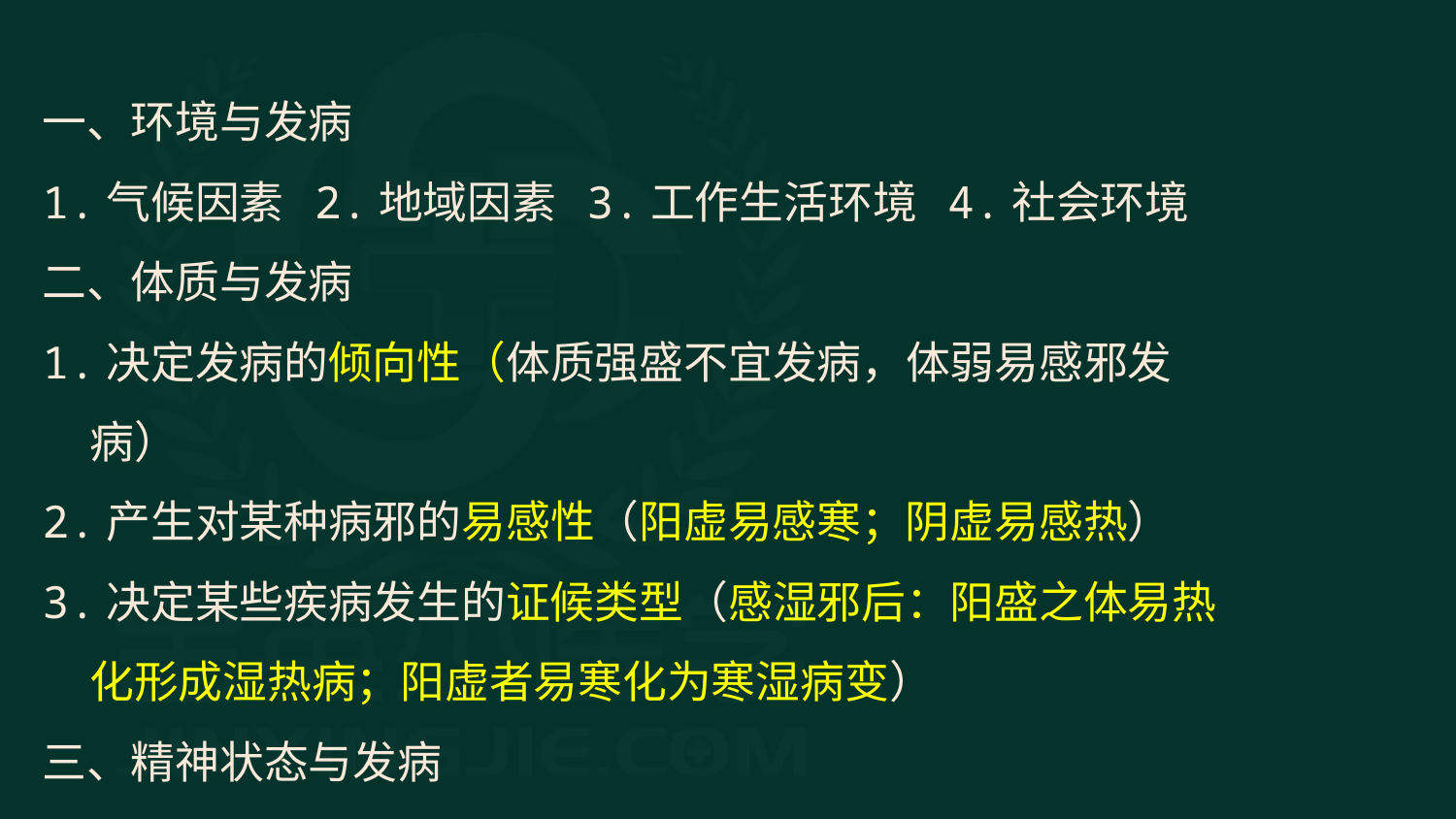

一、环境与发病
1.气候因素  2.地域因素  3.工作生活环境  4.社会环境
二、体质与发病
1.决定发病的倾向性（体质强盛不宜发病，体弱易感邪发病）
2.产生对某种病邪的易感性（阳虚易感寒；阴虚易感热）
3.决定某些疾病发生的证候类型（感湿邪后：阳盛之体易热化形成湿热病；阳虚者易寒化为寒湿病变）
三、精神状态与发病
精神状态能影响内环境的协调平衡，故能影响发病。